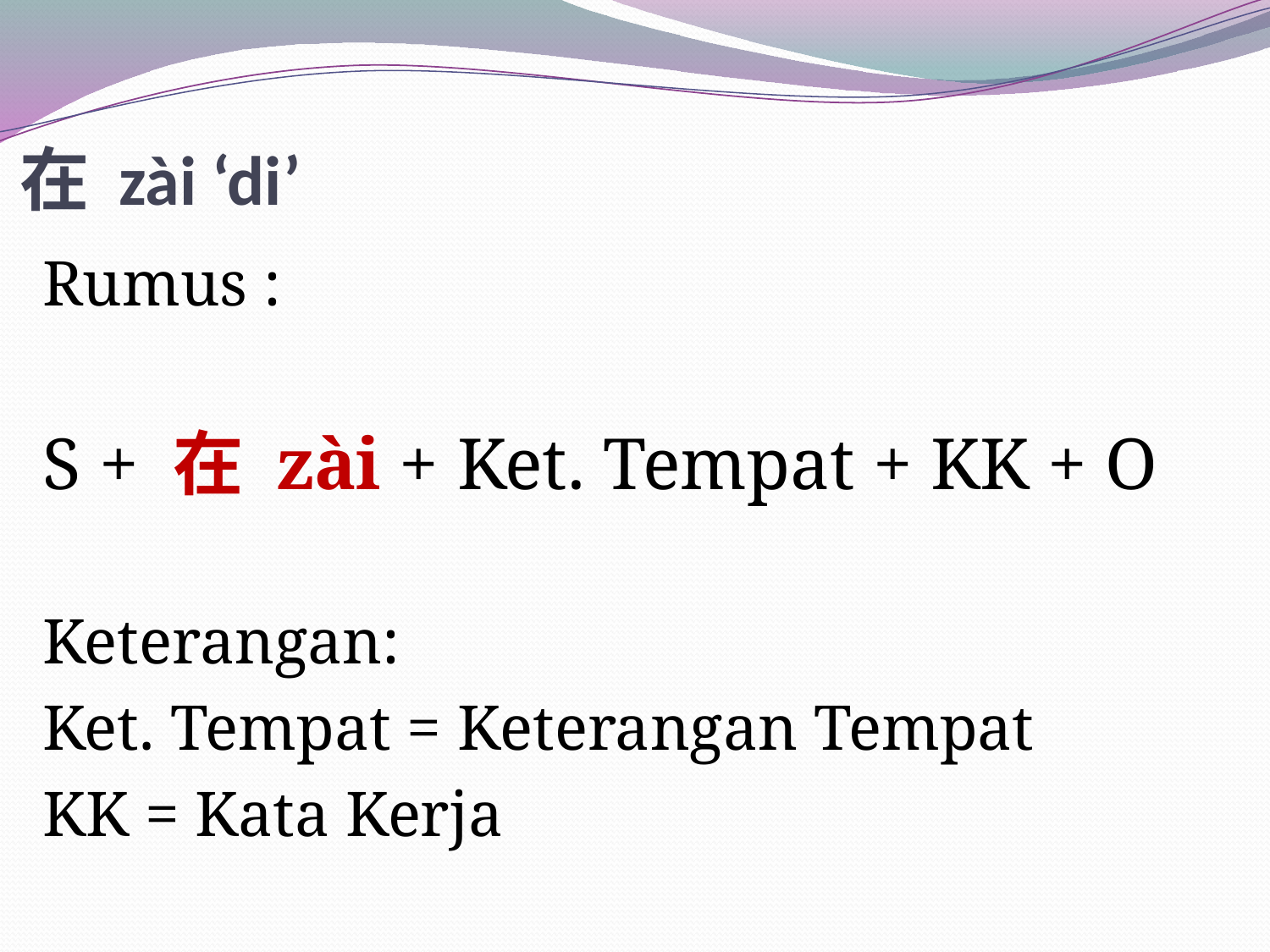

# 在 zài ‘di’
Rumus :

S + 在 zài + Ket. Tempat + KK + O

Keterangan:
Ket. Tempat = Keterangan Tempat
KK = Kata Kerja